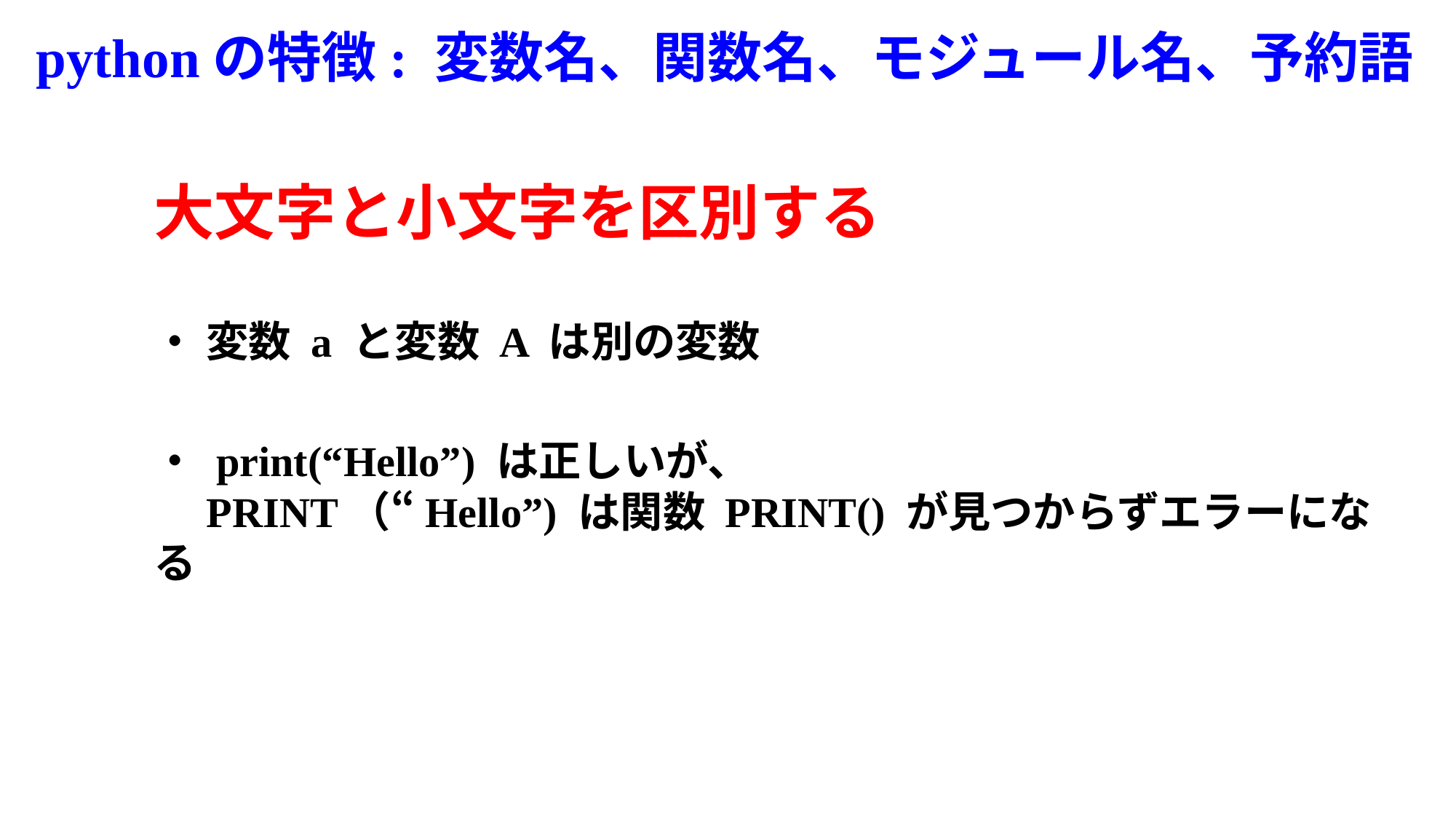

# pythonの特徴: 変数名、関数名、モジュール名、予約語
大文字と小文字を区別する

・ 変数 a と変数 A は別の変数

・ print(“Hello”) は正しいが、
　PRINT（“Hello”) は関数 PRINT() が見つからずエラーになる